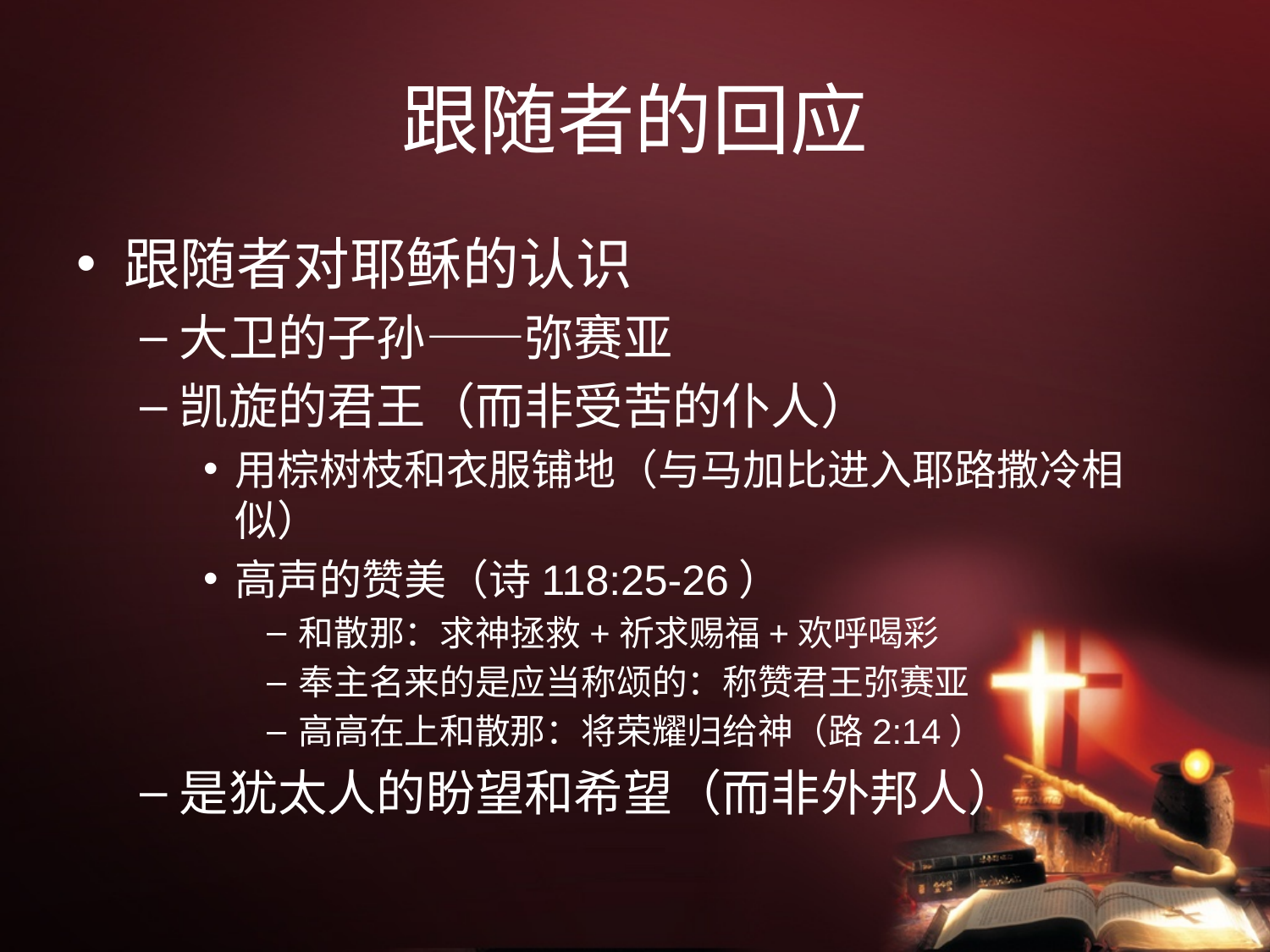

# 跟随者的回应
跟随者对耶稣的认识
大卫的子孙——弥赛亚
凯旋的君王（而非受苦的仆人）
用棕树枝和衣服铺地（与马加比进入耶路撒冷相似）
高声的赞美（诗118:25-26）
和散那：求神拯救+祈求赐福+欢呼喝彩
奉主名来的是应当称颂的：称赞君王弥赛亚
高高在上和散那：将荣耀归给神（路2:14）
是犹太人的盼望和希望（而非外邦人）